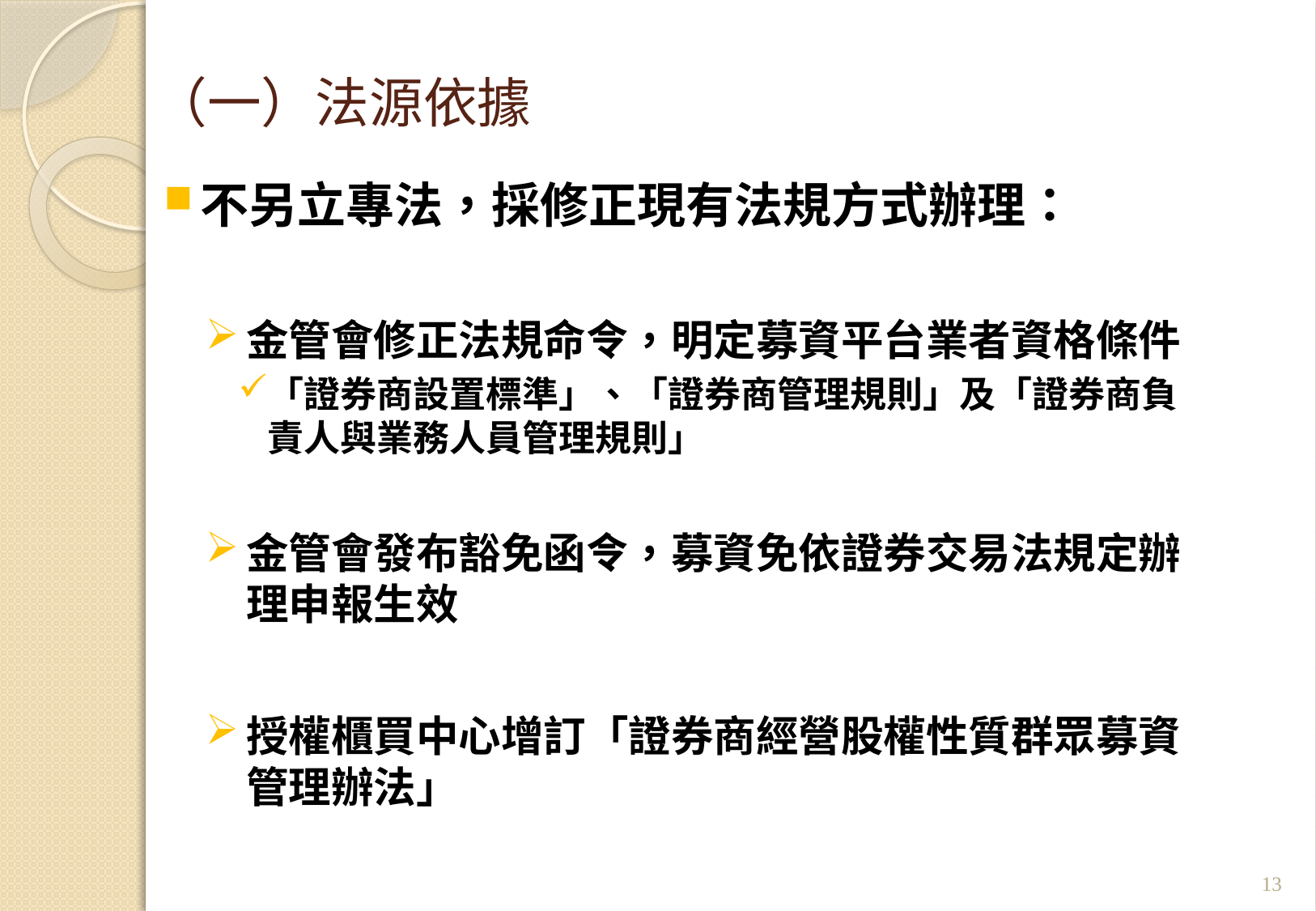

# （一）法源依據
不另立專法，採修正現有法規方式辦理：

金管會修正法規命令，明定募資平台業者資格條件
「證券商設置標準」、「證券商管理規則」及「證券商負責人與業務人員管理規則」

金管會發布豁免函令，募資免依證券交易法規定辦理申報生效

授權櫃買中心增訂「證券商經營股權性質群眾募資管理辦法」
13